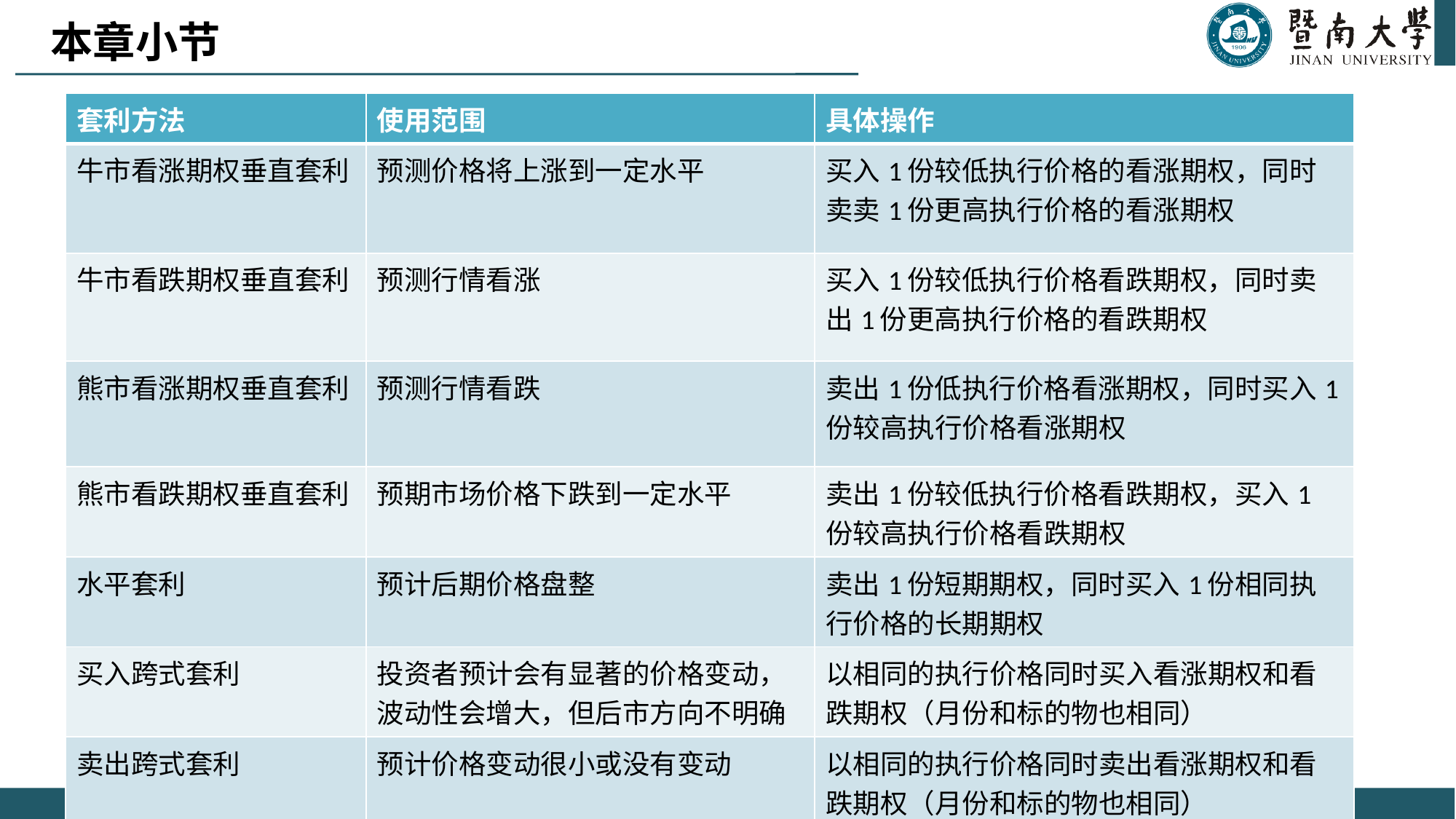

本章小节

| 套利方法 | 使用范围 | 具体操作 |
| --- | --- | --- |
| 牛市看涨期权垂直套利 | 预测价格将上涨到一定水平 | 买入1份较低执行价格的看涨期权，同时卖卖1份更高执行价格的看涨期权 |
| 牛市看跌期权垂直套利 | 预测行情看涨 | 买入1份较低执行价格看跌期权，同时卖出1份更高执行价格的看跌期权 |
| 熊市看涨期权垂直套利 | 预测行情看跌 | 卖出1份低执行价格看涨期权，同时买入1份较高执行价格看涨期权 |
| 熊市看跌期权垂直套利 | 预期市场价格下跌到一定水平 | 卖出1份较低执行价格看跌期权，买入1份较高执行价格看跌期权 |
| 水平套利 | 预计后期价格盘整 | 卖出1份短期期权，同时买入1份相同执行价格的长期期权 |
| 买入跨式套利 | 投资者预计会有显著的价格变动，波动性会增大，但后市方向不明确 | 以相同的执行价格同时买入看涨期权和看跌期权（月份和标的物也相同） |
| 卖出跨式套利 | 预计价格变动很小或没有变动 | 以相同的执行价格同时卖出看涨期权和看跌期权（月份和标的物也相同） |